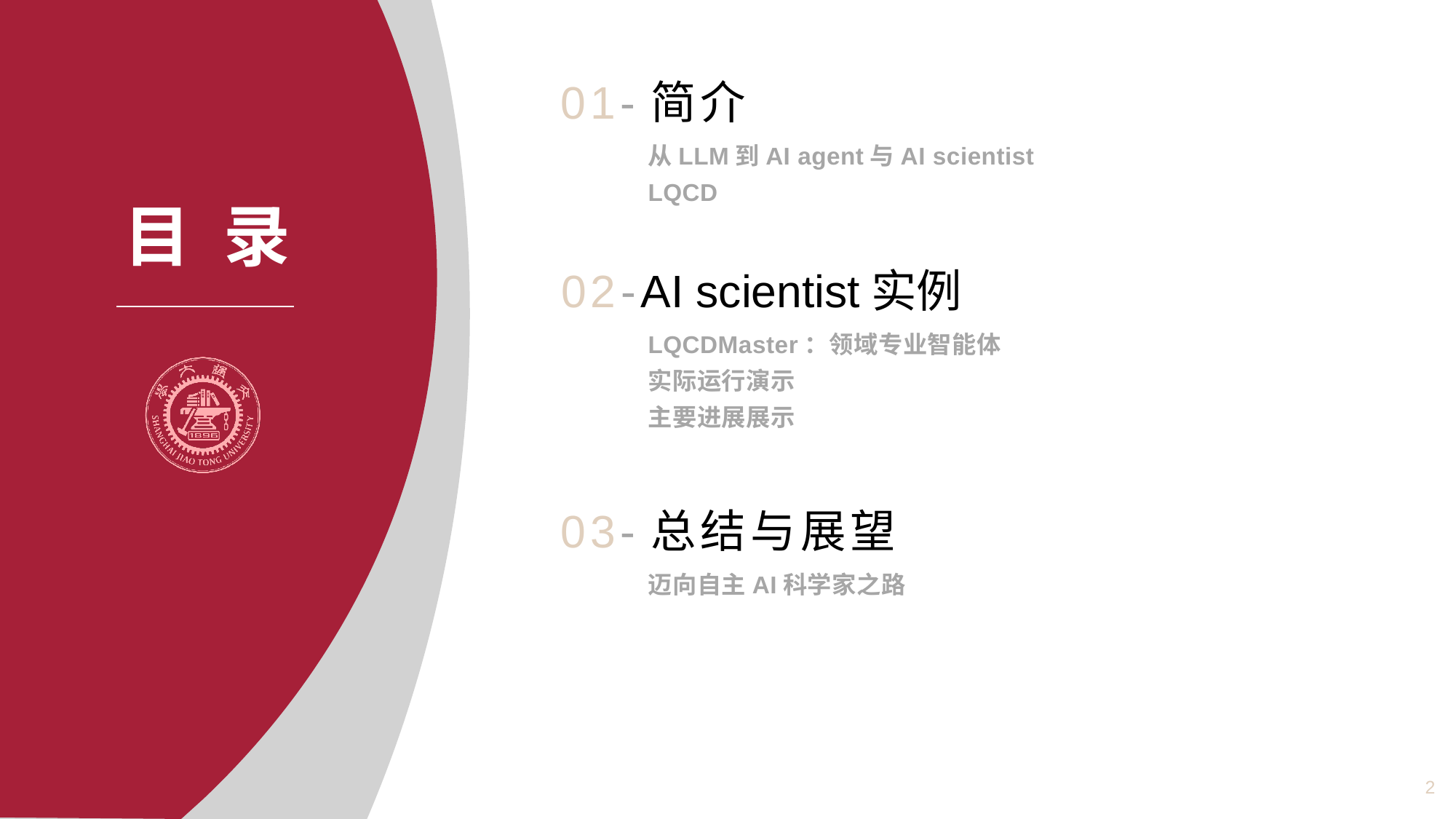

01-简介
从LLM到AI agent与AI scientist
LQCD
02-AI scientist实例
LQCDMaster：领域专业智能体
实际运行演示
主要进展展示

03-总结与展望
迈向自主AI科学家之路
2